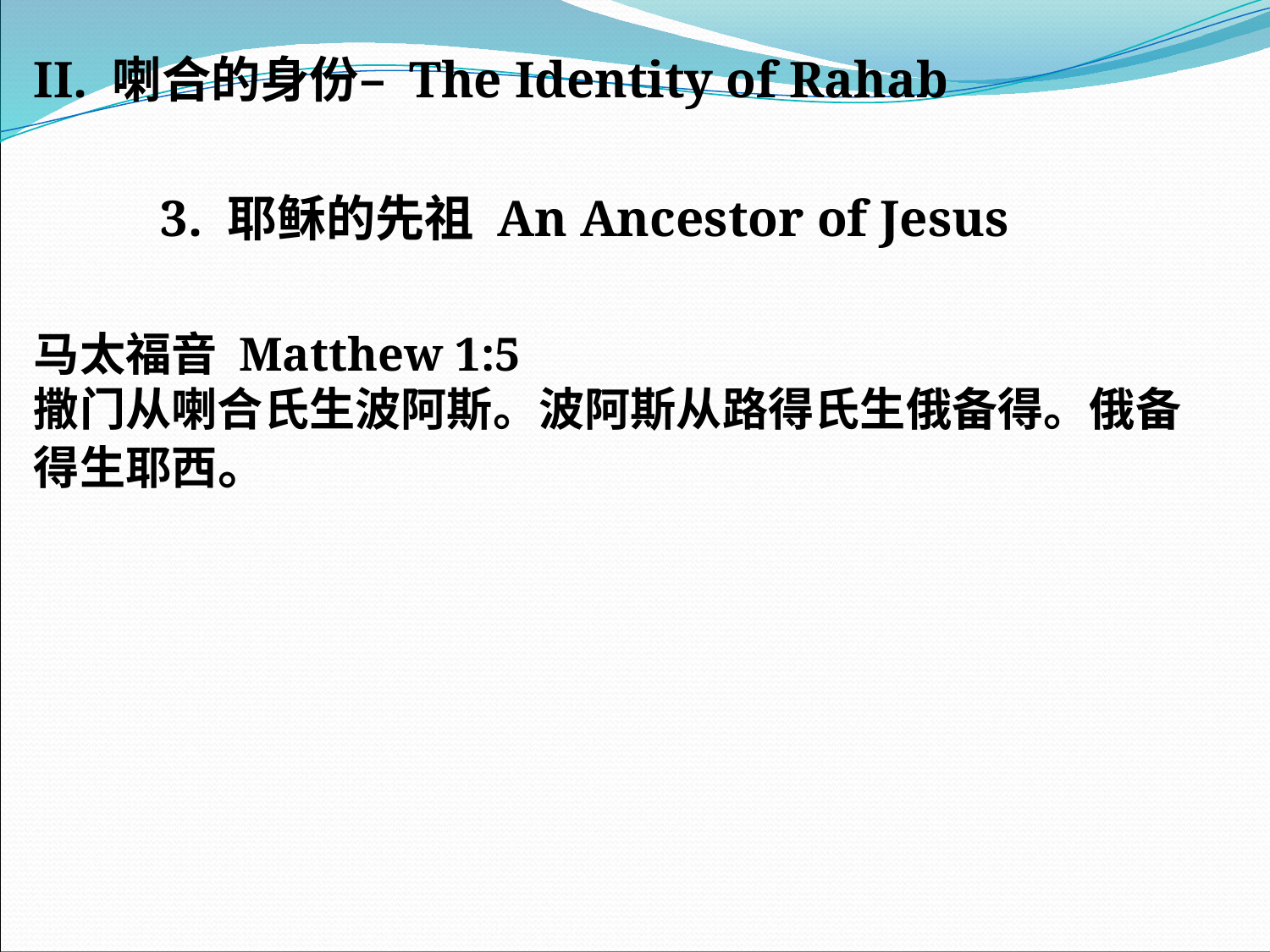

II. 喇合的身份– The Identity of Rahab

	3. 耶稣的先祖 An Ancestor of Jesus

马太福音 Matthew 1:5
撒门从喇合氏生波阿斯。波阿斯从路得氏生俄备得。俄备得生耶西。

#